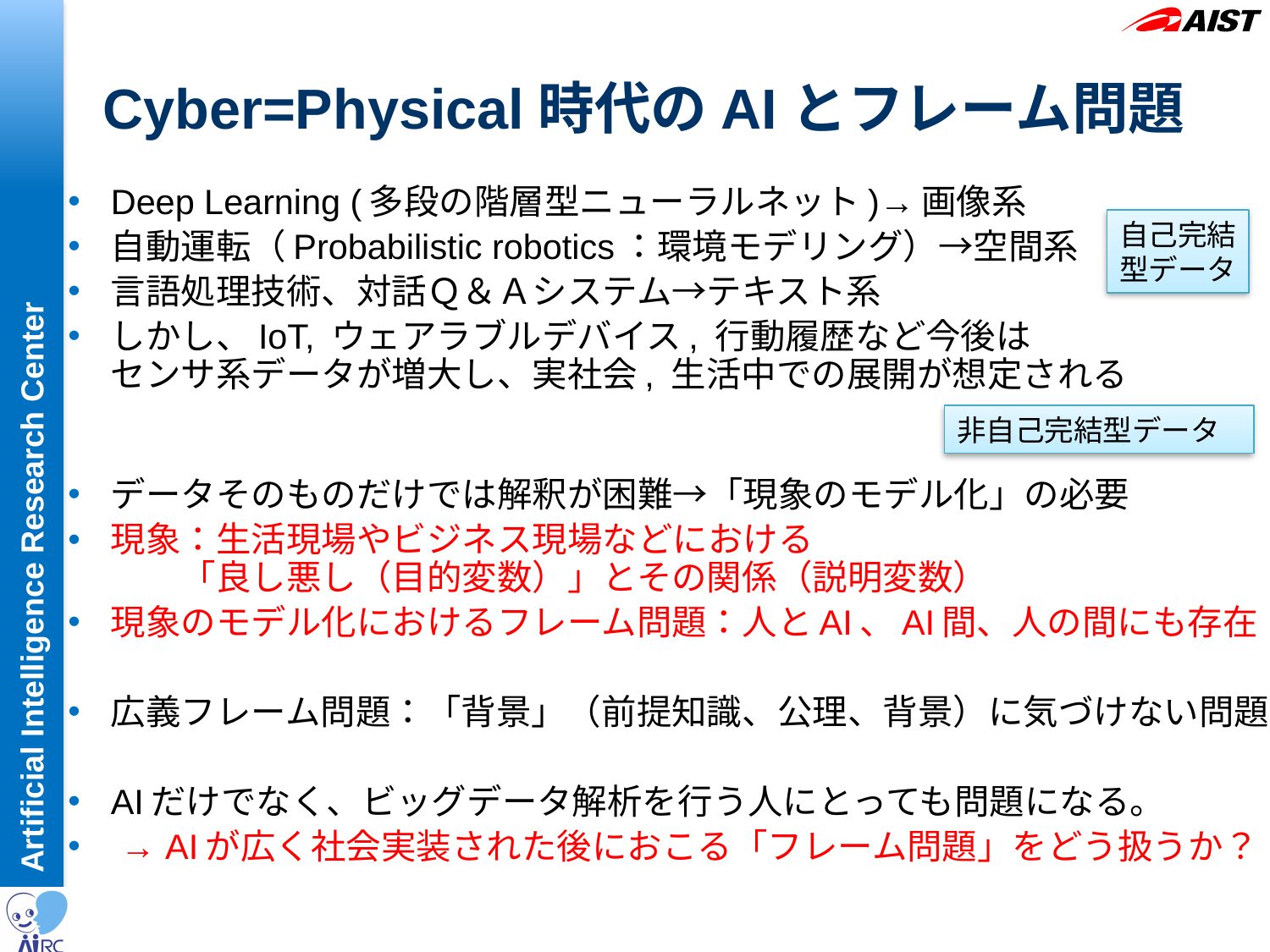

# Cyber=Physical時代のAIとフレーム問題
Deep Learning (多段の階層型ニューラルネット)→画像系
自動運転（Probabilistic robotics：環境モデリング）→空間系
言語処理技術、対話Ｑ＆Ａシステム→テキスト系
しかし、IoT, ウェアラブルデバイス, 行動履歴など今後は
センサ系データが増大し、実社会, 生活中での展開が想定される
データそのものだけでは解釈が困難→「現象のモデル化」の必要
現象：生活現場やビジネス現場などにおける
　　「良し悪し（目的変数）」とその関係（説明変数）
現象のモデル化におけるフレーム問題：人とAI、AI間、人の間にも存在

広義フレーム問題：「背景」（前提知識、公理、背景）に気づけない問題

AIだけでなく、ビッグデータ解析を行う人にとっても問題になる。
 → AIが広く社会実装された後におこる「フレーム問題」をどう扱うか？

自己完結
型データ
非自己完結型データ